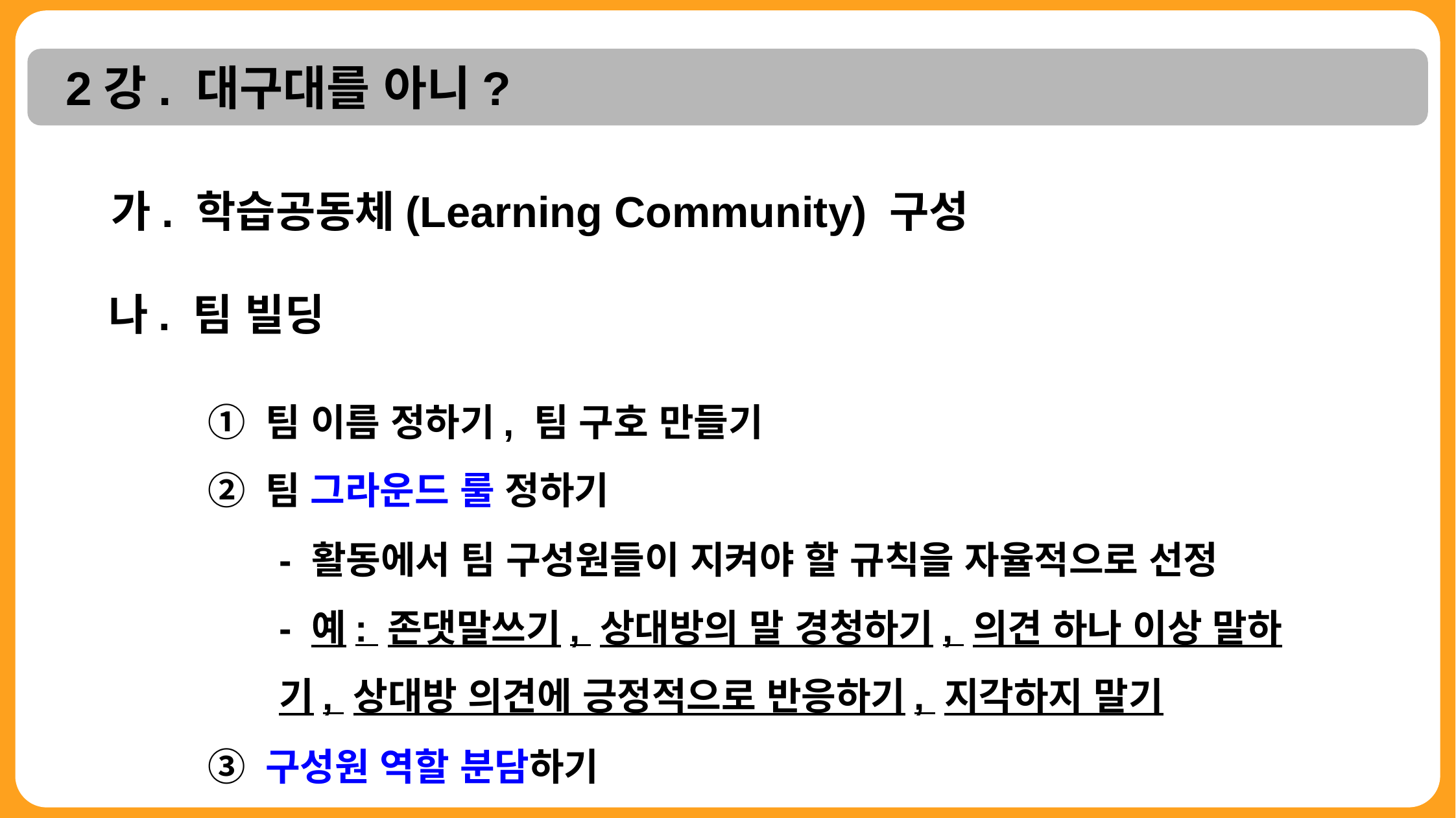

2강. 대구대를 아니?
가. 학습공동체(Learning Community) 구성
나. 팀 빌딩
① 팀 이름 정하기, 팀 구호 만들기
② 팀 그라운드 룰 정하기

③ 구성원 역할 분담하기
- 활동에서 팀 구성원들이 지켜야 할 규칙을 자율적으로 선정
- 예: 존댓말쓰기, 상대방의 말 경청하기, 의견 하나 이상 말하기, 상대방 의견에 긍정적으로 반응하기, 지각하지 말기